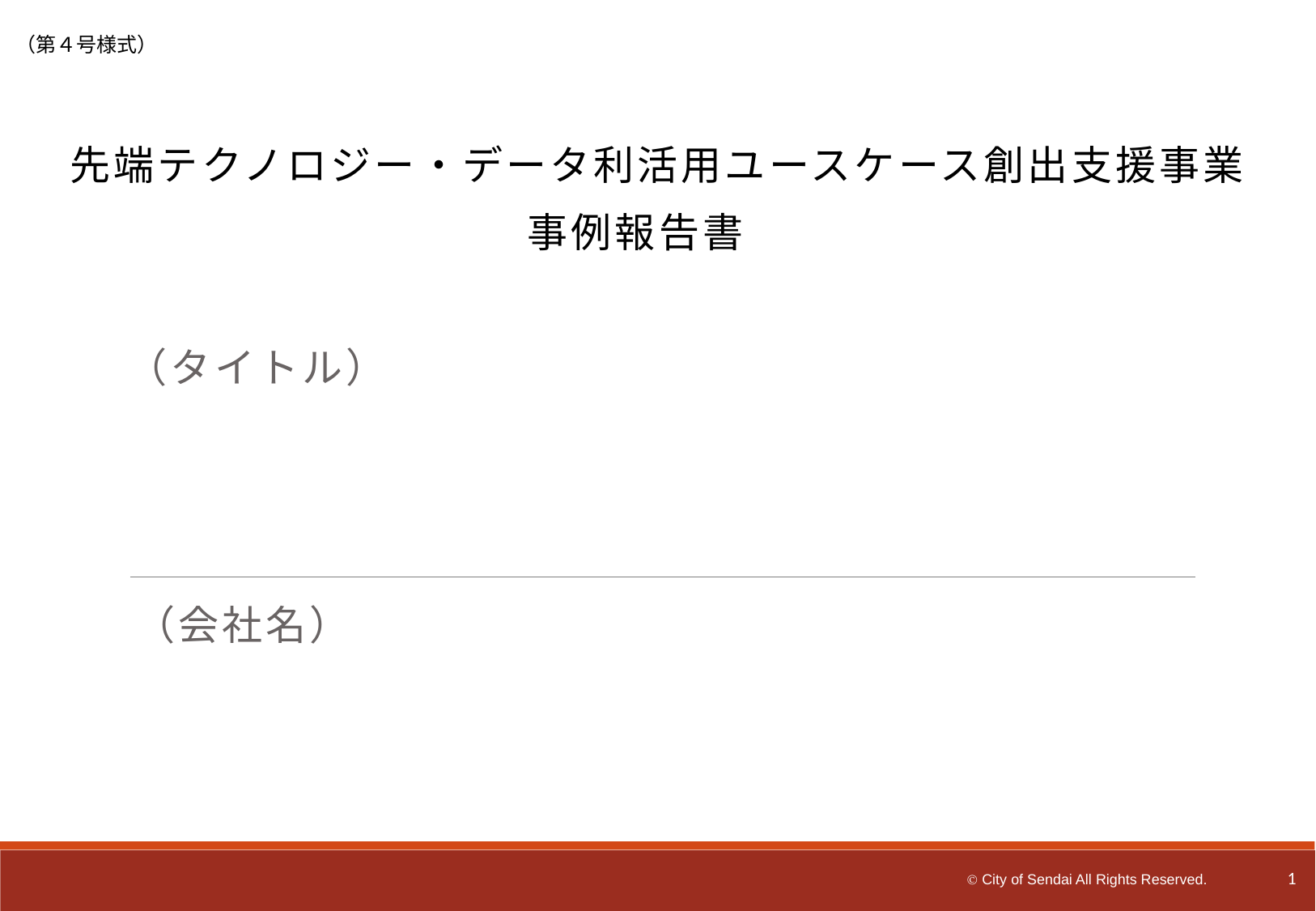

（第４号様式）
先端テクノロジー・データ利活用ユースケース創出支援事業
事例報告書
（タイトル）

（会社名）
1